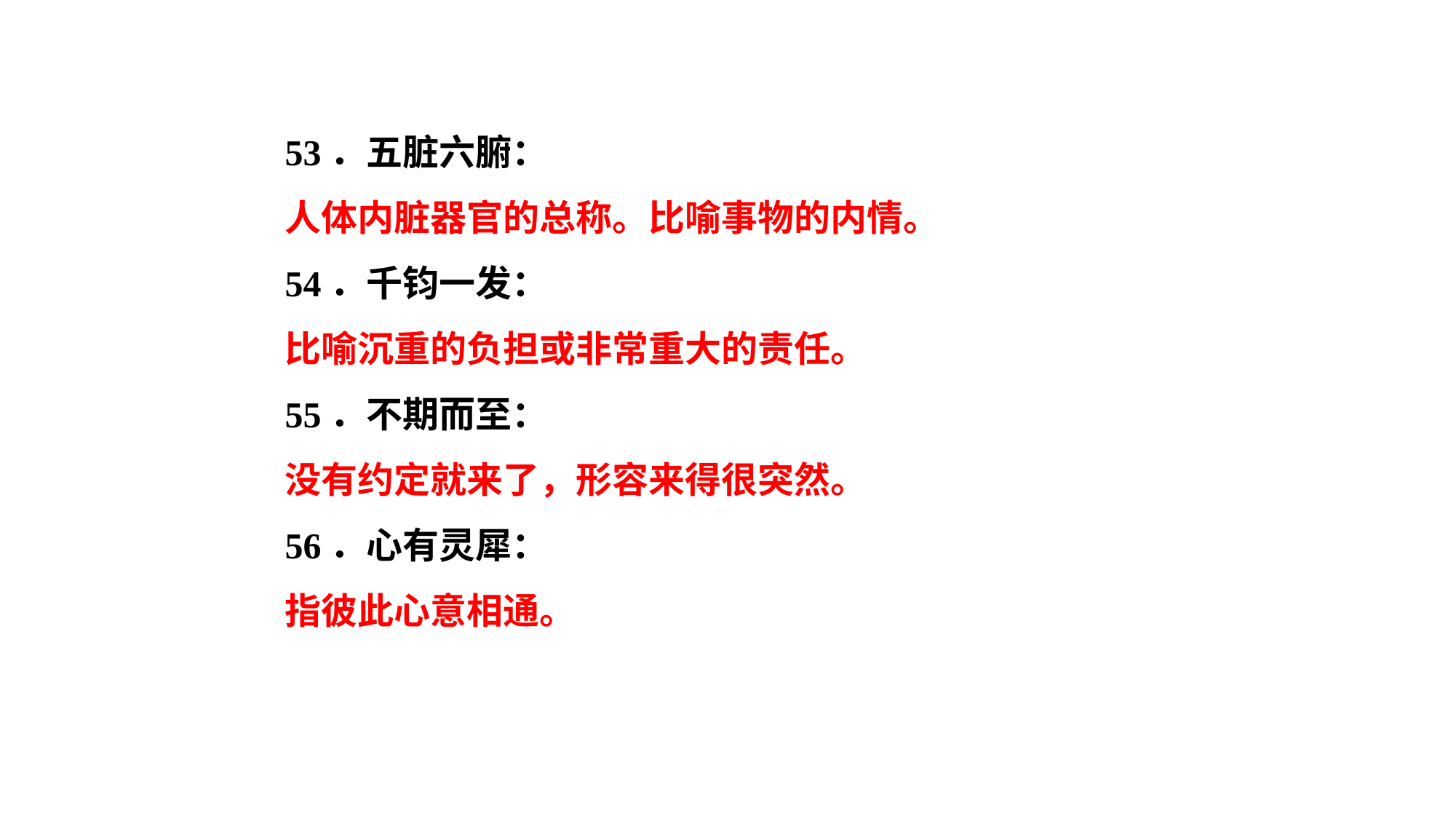

53．五脏六腑：
人体内脏器官的总称。比喻事物的内情。
54．千钧一发：
比喻沉重的负担或非常重大的责任。
55．不期而至：
没有约定就来了，形容来得很突然。
56．心有灵犀：
指彼此心意相通。